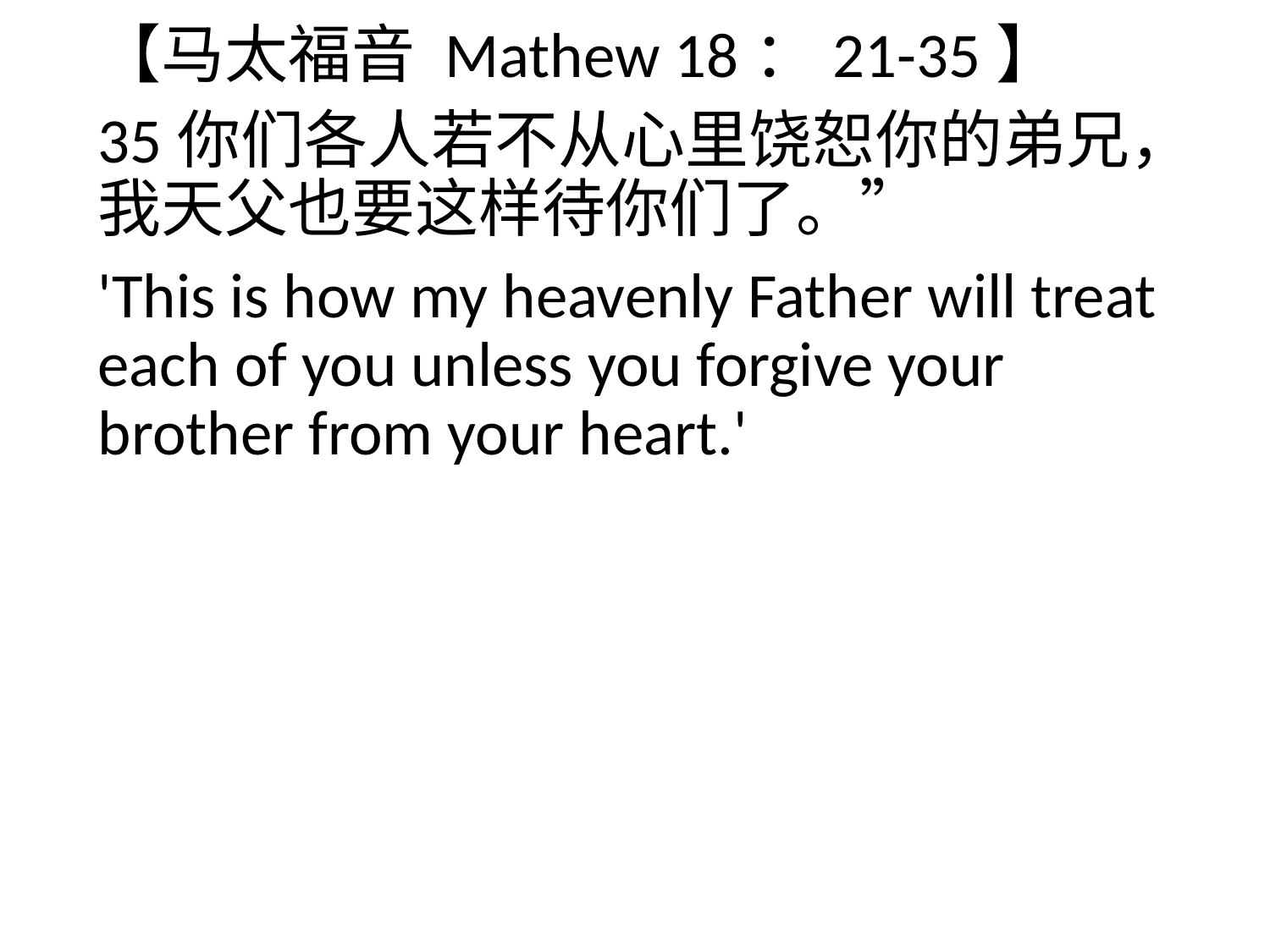

【马太福音 Mathew 18：21-35】
35你们各人若不从心里饶恕你的弟兄，我天父也要这样待你们了。”
'This is how my heavenly Father will treat each of you unless you forgive your brother from your heart.'